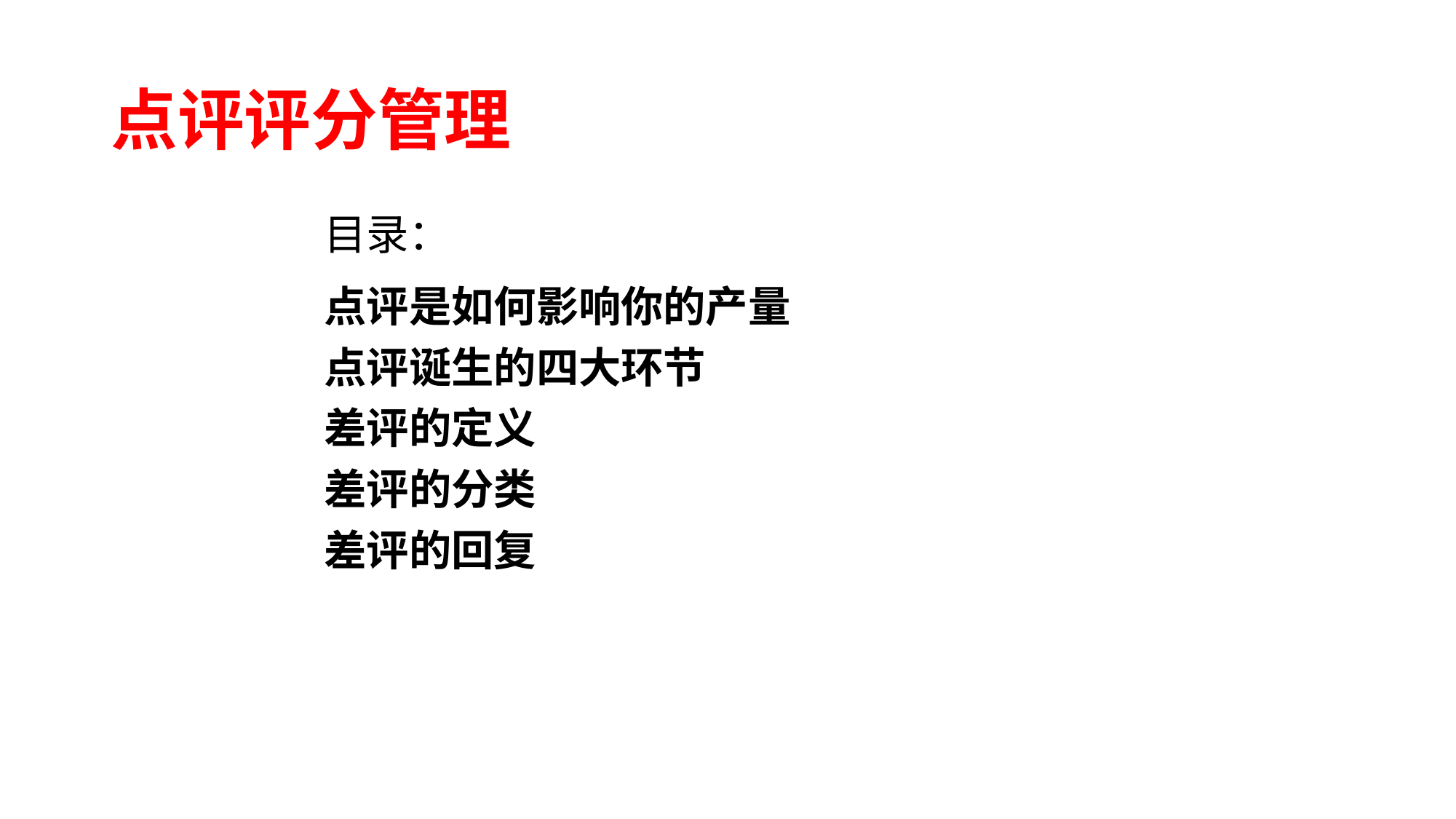

# 点评评分管理
目录：
点评是如何影响你的产量
点评诞生的四大环节
差评的定义
差评的分类
差评的回复